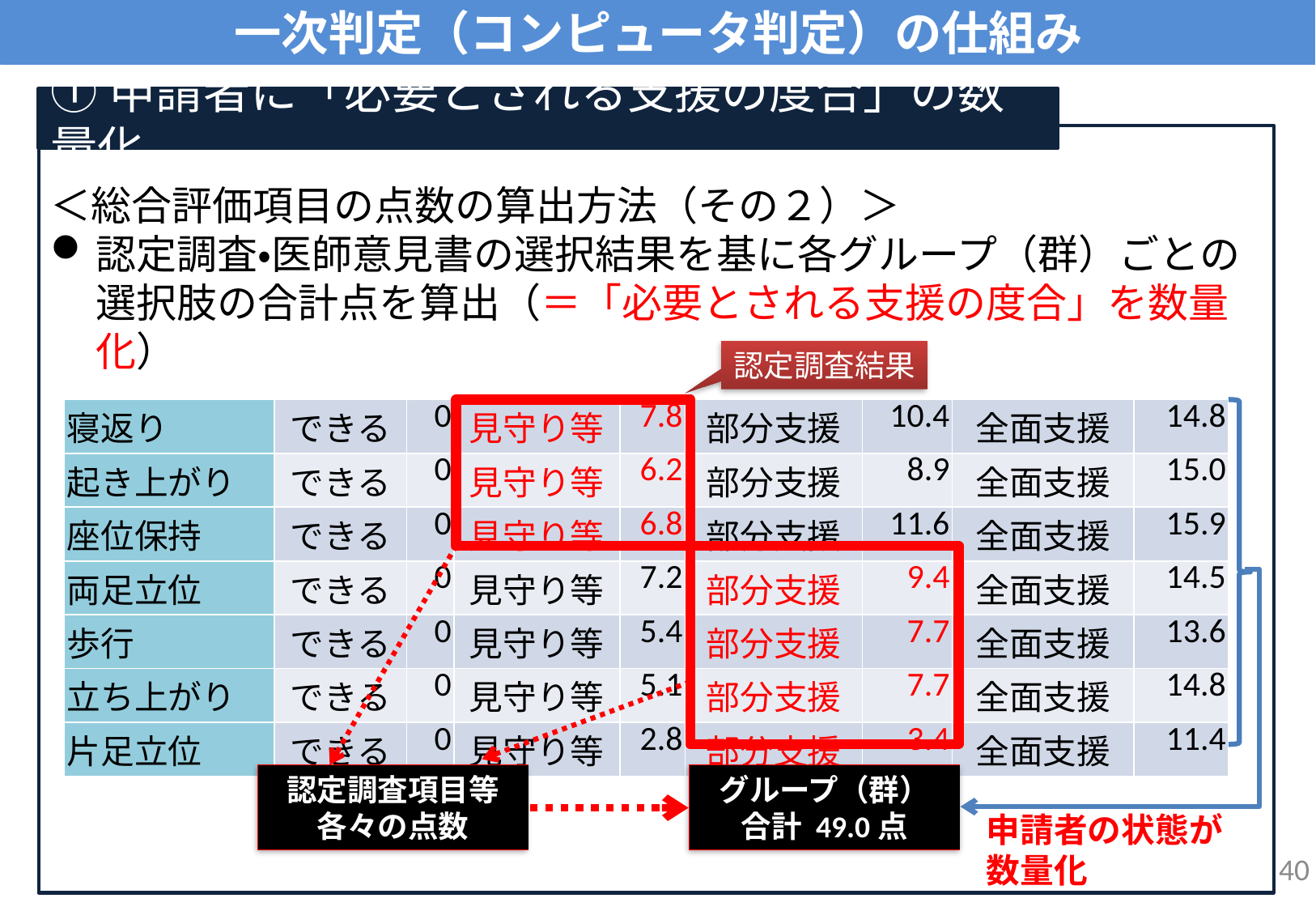

# 一次判定（コンピュータ判定）の仕組み
①申請者に「必要とされる支援の度合」の数量化

＜総合評価項目の点数の算出方法（その２）＞
認定調査・医師意見書の選択結果を基に各グループ（群）ごとの選択肢の合計点を算出（＝「必要とされる支援の度合」を数量化）

（例）「起居動作」の場合

認定調査結果
| 寝返り | できる | 0 | 見守り等 | 7.8 | 部分支援 | 10.4 | 全面支援 | 14.8 |
| --- | --- | --- | --- | --- | --- | --- | --- | --- |
| 起き上がり | できる | 0 | 見守り等 | 6.2 | 部分支援 | 8.9 | 全面支援 | 15.0 |
| 座位保持 | できる | 0 | 見守り等 | 6.8 | 部分支援 | 11.6 | 全面支援 | 15.9 |
| 両足立位 | できる | 0 | 見守り等 | 7.2 | 部分支援 | 9.4 | 全面支援 | 14.5 |
| 歩行 | できる | 0 | 見守り等 | 5.4 | 部分支援 | 7.7 | 全面支援 | 13.6 |
| 立ち上がり | できる | 0 | 見守り等 | 5.1 | 部分支援 | 7.7 | 全面支援 | 14.8 |
| 片足立位 | できる | 0 | 見守り等 | 2.8 | 部分支援 | 3.4 | 全面支援 | 11.4 |

認定調査項目等
各々の点数
グループ（群）
合計 49.0点
申請者の状態が数量化
40